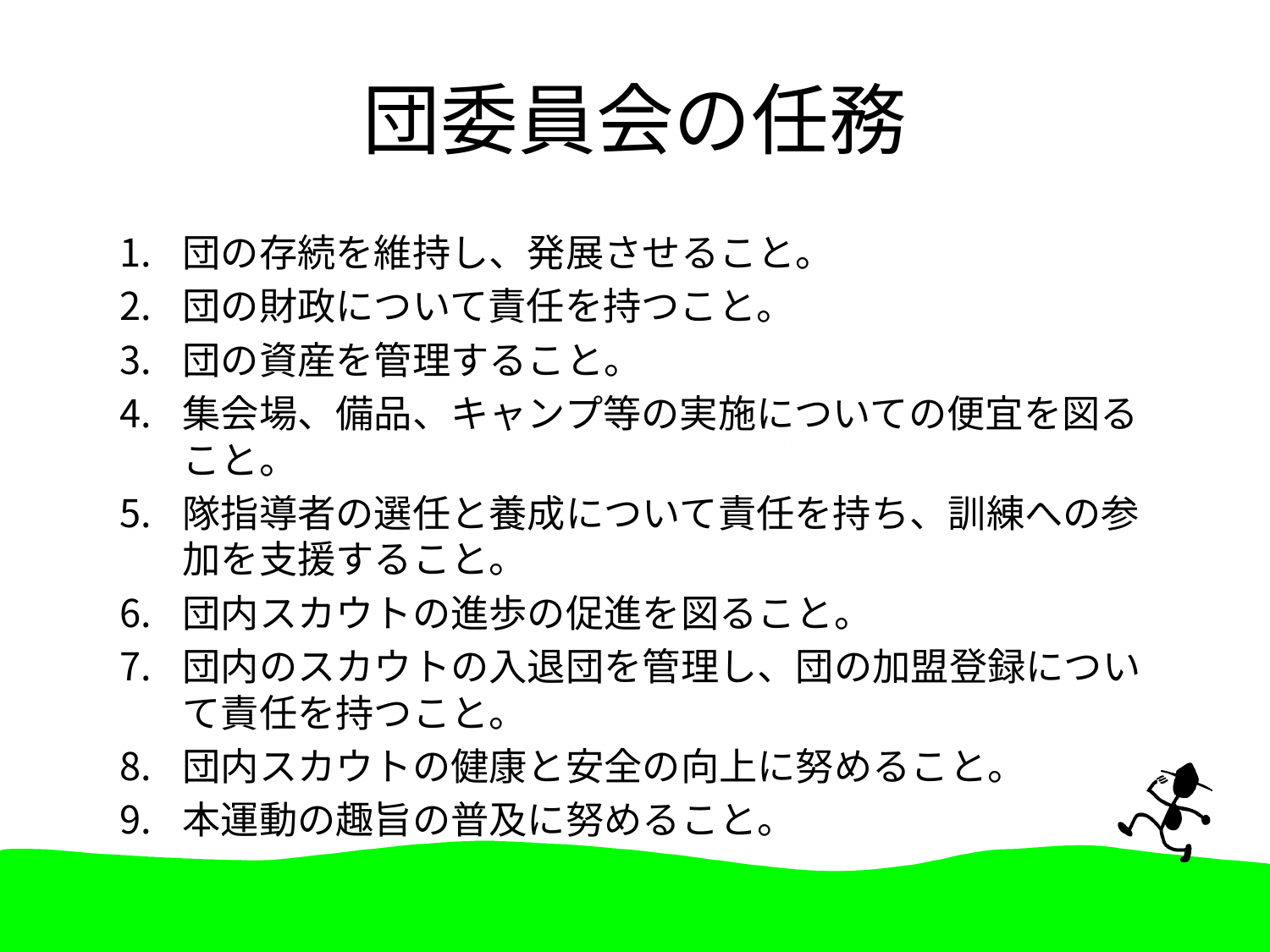

# 団委員会の任務
団の存続を維持し、発展させること。
団の財政について責任を持つこと。
団の資産を管理すること。
集会場、備品、キャンプ等の実施についての便宜を図ること。
隊指導者の選任と養成について責任を持ち、訓練への参加を支援すること。
団内スカウトの進歩の促進を図ること。
団内のスカウトの入退団を管理し、団の加盟登録について責任を持つこと。
団内スカウトの健康と安全の向上に努めること。
本運動の趣旨の普及に努めること。